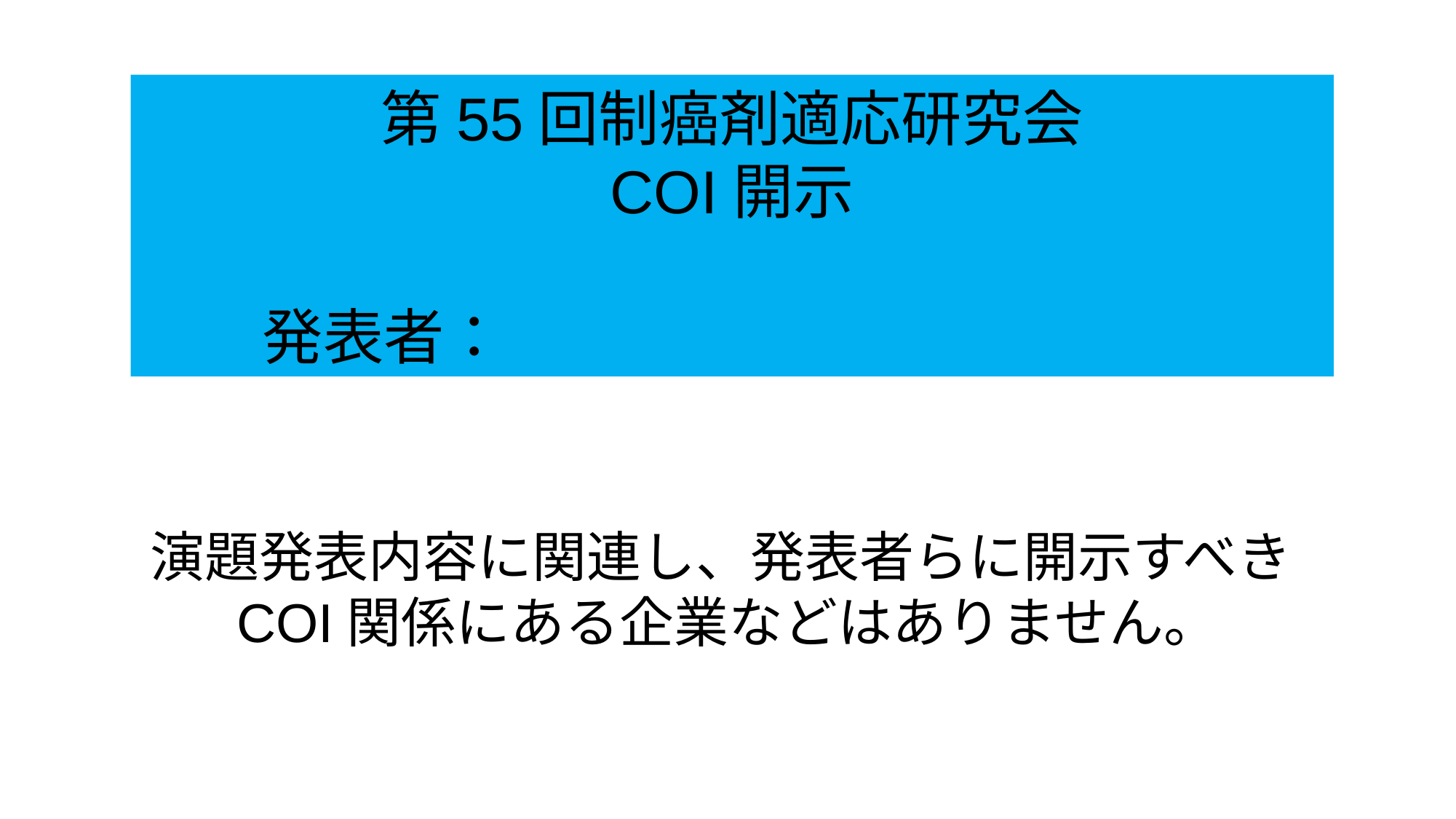

第55回制癌剤適応研究会
COI開示

　　発表者：
演題発表内容に関連し、発表者らに開示すべきCOI関係にある企業などはありません。